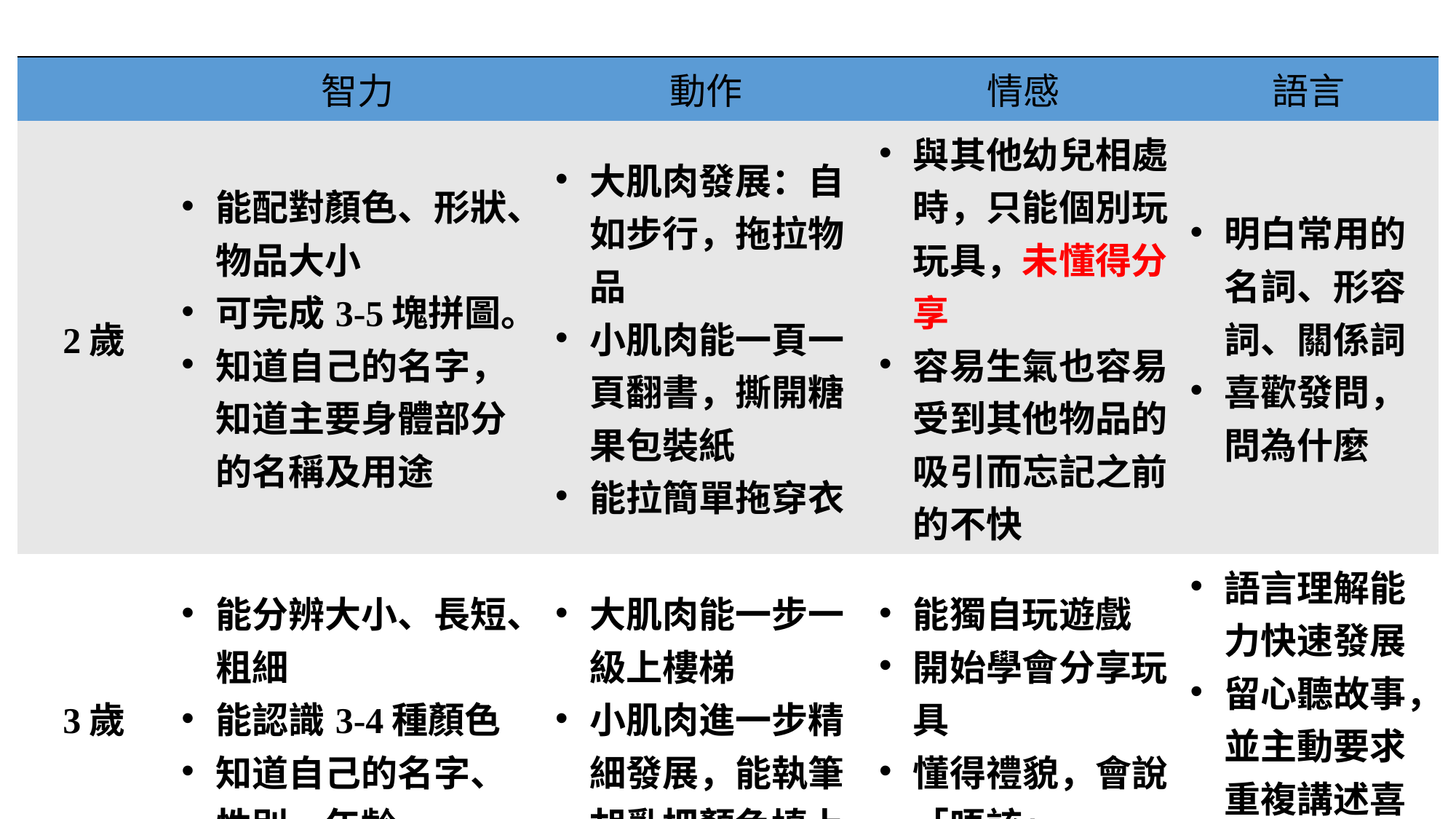

|  | 智力 | 動作 | 情感 | 語言 |
| --- | --- | --- | --- | --- |
| 2歲 | 能配對顏色、形狀、物品大小 可完成3-5塊拼圖。 知道自己的名字，知道主要身體部分的名稱及用途 | 大肌肉發展：自如步行，拖拉物品 小肌肉能一頁一頁翻書，撕開糖果包裝紙 能拉簡單拖穿衣 | 與其他幼兒相處時，只能個別玩玩具，未懂得分享 容易生氣也容易受到其他物品的吸引而忘記之前的不快 | 明白常用的名詞、形容詞、關係詞 喜歡發問，問為什麼 |
| 3歲 | 能分辨大小、長短、粗細 能認識3-4種顏色 知道自己的名字、性別、年齡 | 大肌肉能一步一級上樓梯 小肌肉進一步精細發展，能執筆胡亂把顏色填上 | 能獨自玩遊戲 開始學會分享玩具 懂得禮貌，會說「唔該」 | 語言理解能力快速發展 留心聽故事，並主動要求重複講述喜歡的故事 |